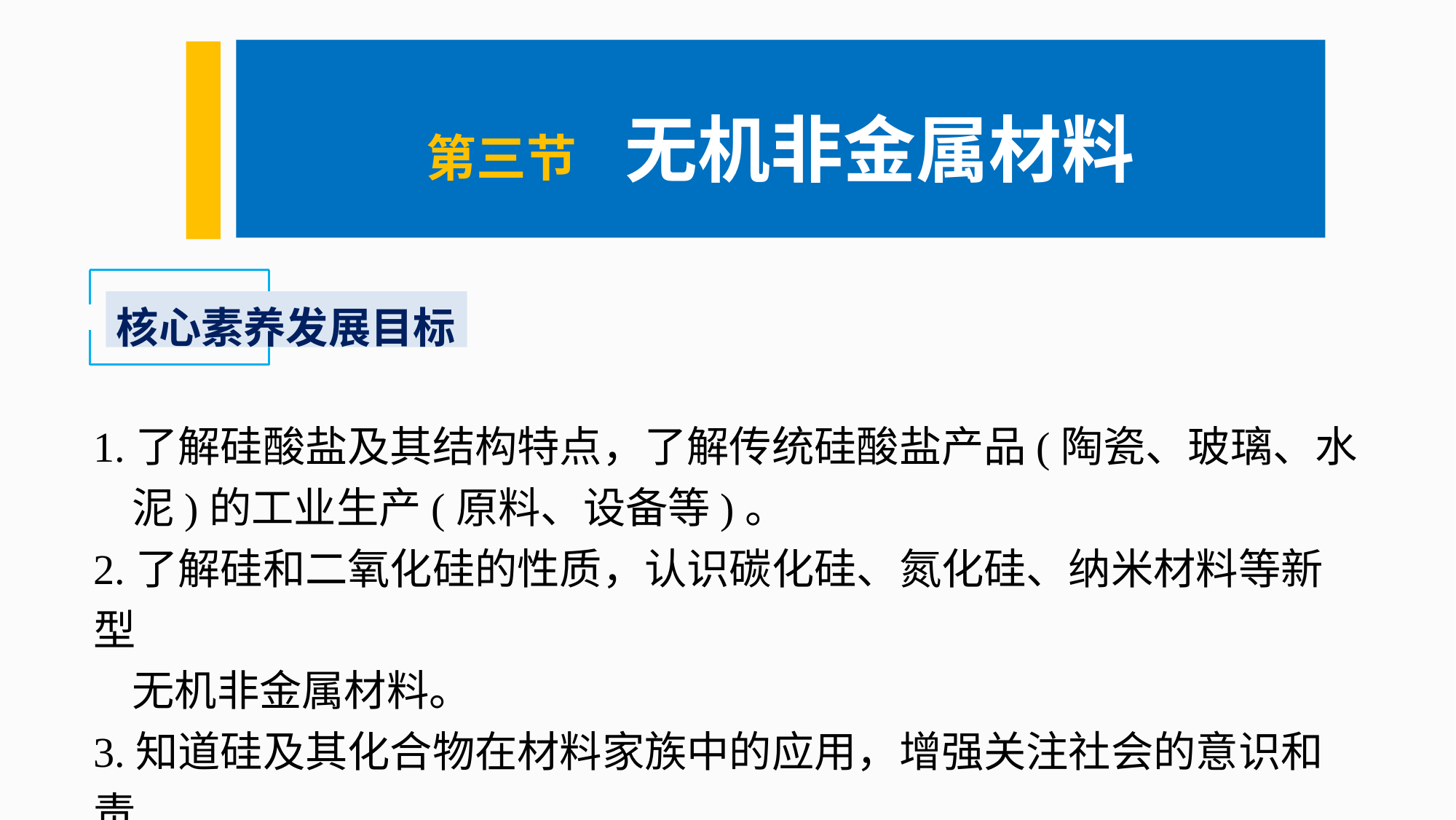

第三节　无机非金属材料

核心素养发展目标
1.了解硅酸盐及其结构特点，了解传统硅酸盐产品(陶瓷、玻璃、水
   泥)的工业生产(原料、设备等)。
2.了解硅和二氧化硅的性质，认识碳化硅、氮化硅、纳米材料等新型
   无机非金属材料。
3.知道硅及其化合物在材料家族中的应用，增强关注社会的意识和责
   任感。